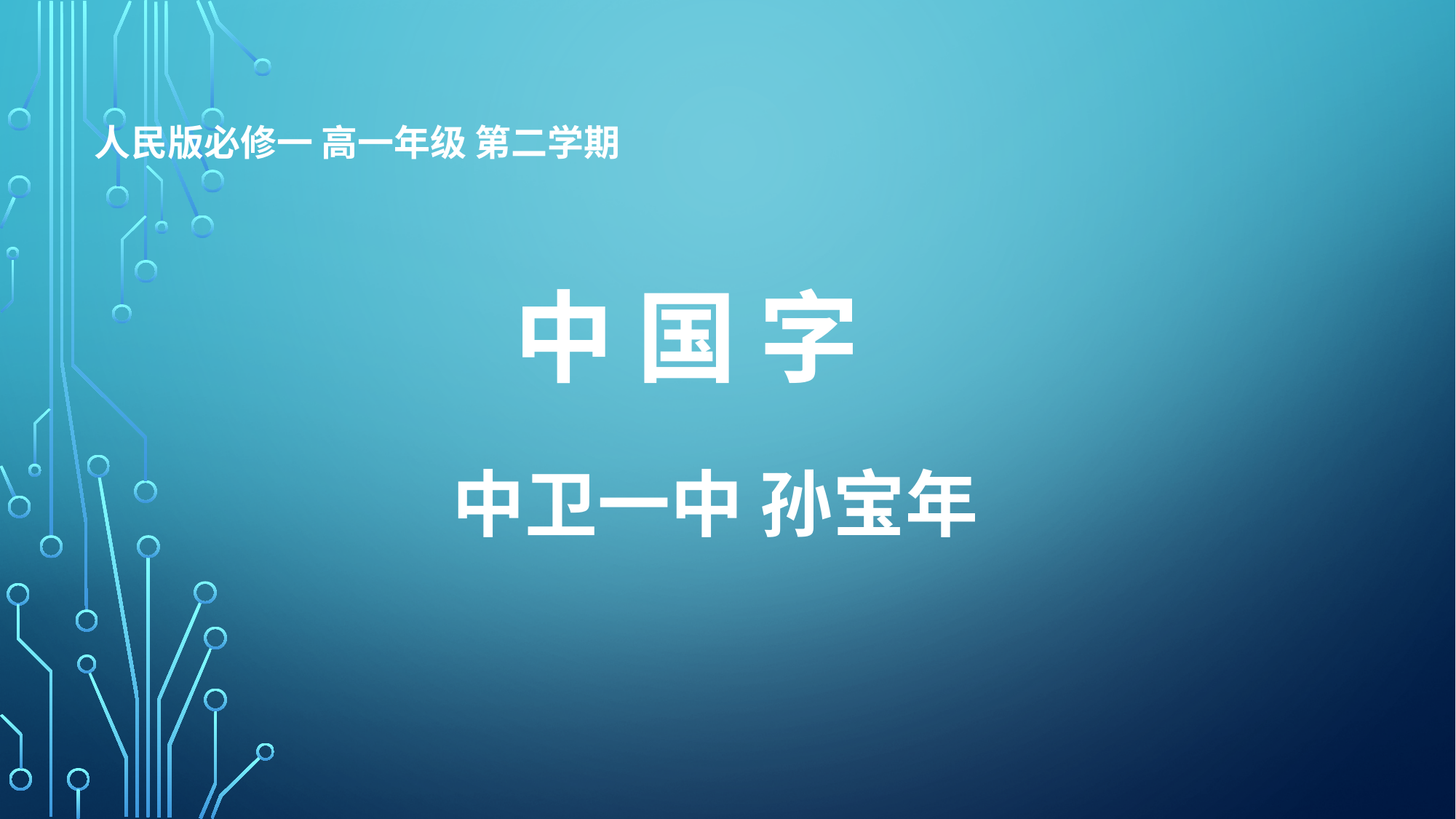

人民版必修一 高一年级 第二学期
中 国 字
中卫一中 孙宝年